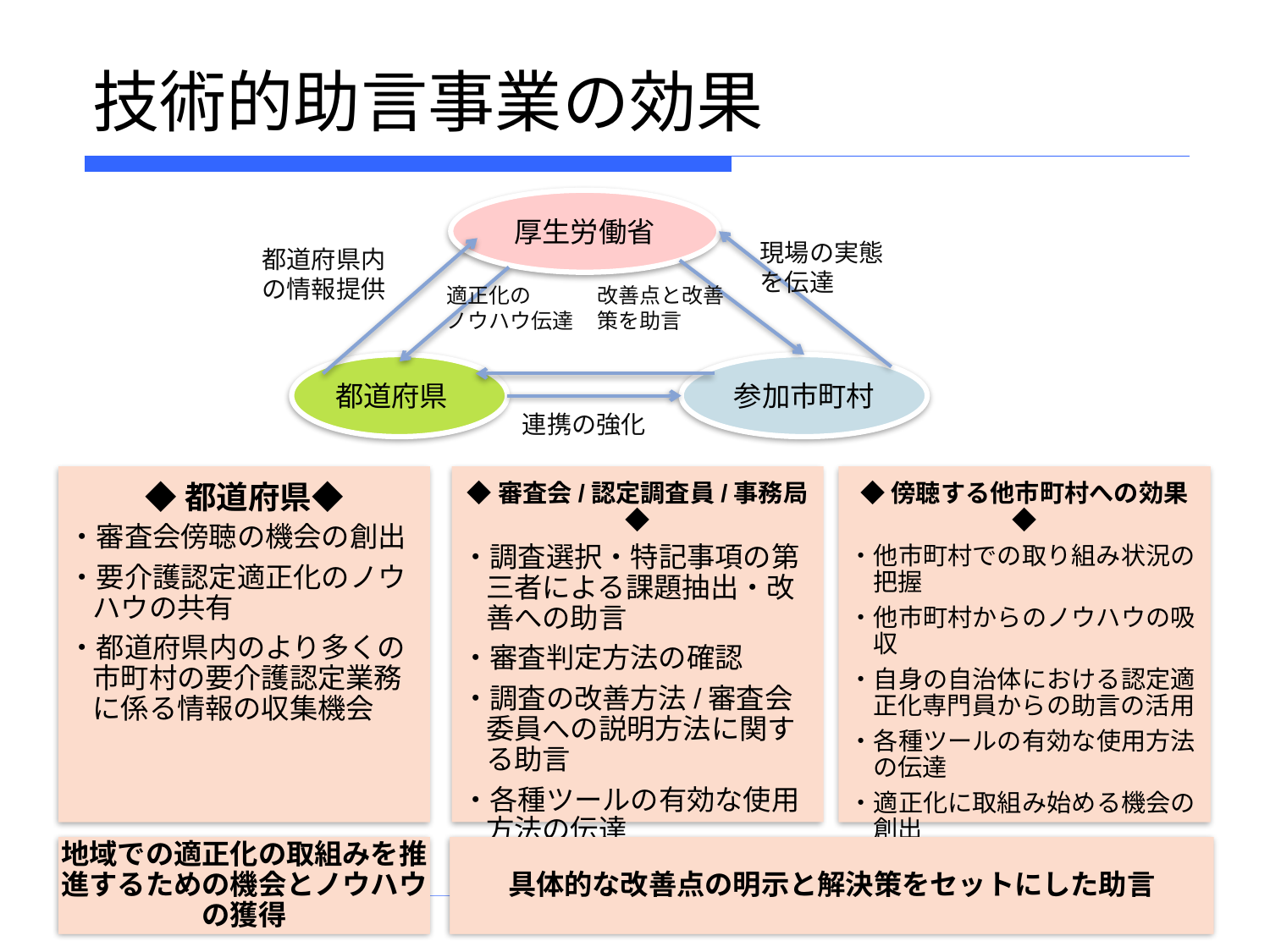

# 技術的助言事業の効果
厚生労働省
現場の実態を伝達
都道府県内の情報提供
適正化の
ノウハウ伝達
改善点と改善策を助言
参加市町村
都道府県
連携の強化

◆都道府県◆
・審査会傍聴の機会の創出
・要介護認定適正化のノウハウの共有
・都道府県内のより多くの市町村の要介護認定業務に係る情報の収集機会

◆審査会/認定調査員/事務局◆
・調査選択・特記事項の第三者による課題抽出・改善への助言
・審査判定方法の確認
・調査の改善方法/審査会委員への説明方法に関する助言
・各種ツールの有効な使用方法の伝達

◆傍聴する他市町村への効果◆
・他市町村での取り組み状況の把握
・他市町村からのノウハウの吸収
・自身の自治体における認定適正化専門員からの助言の活用
・各種ツールの有効な使用方法の伝達
・適正化に取組み始める機会の創出

地域での適正化の取組みを推進するための機会とノウハウの獲得

具体的な改善点の明示と解決策をセットにした助言